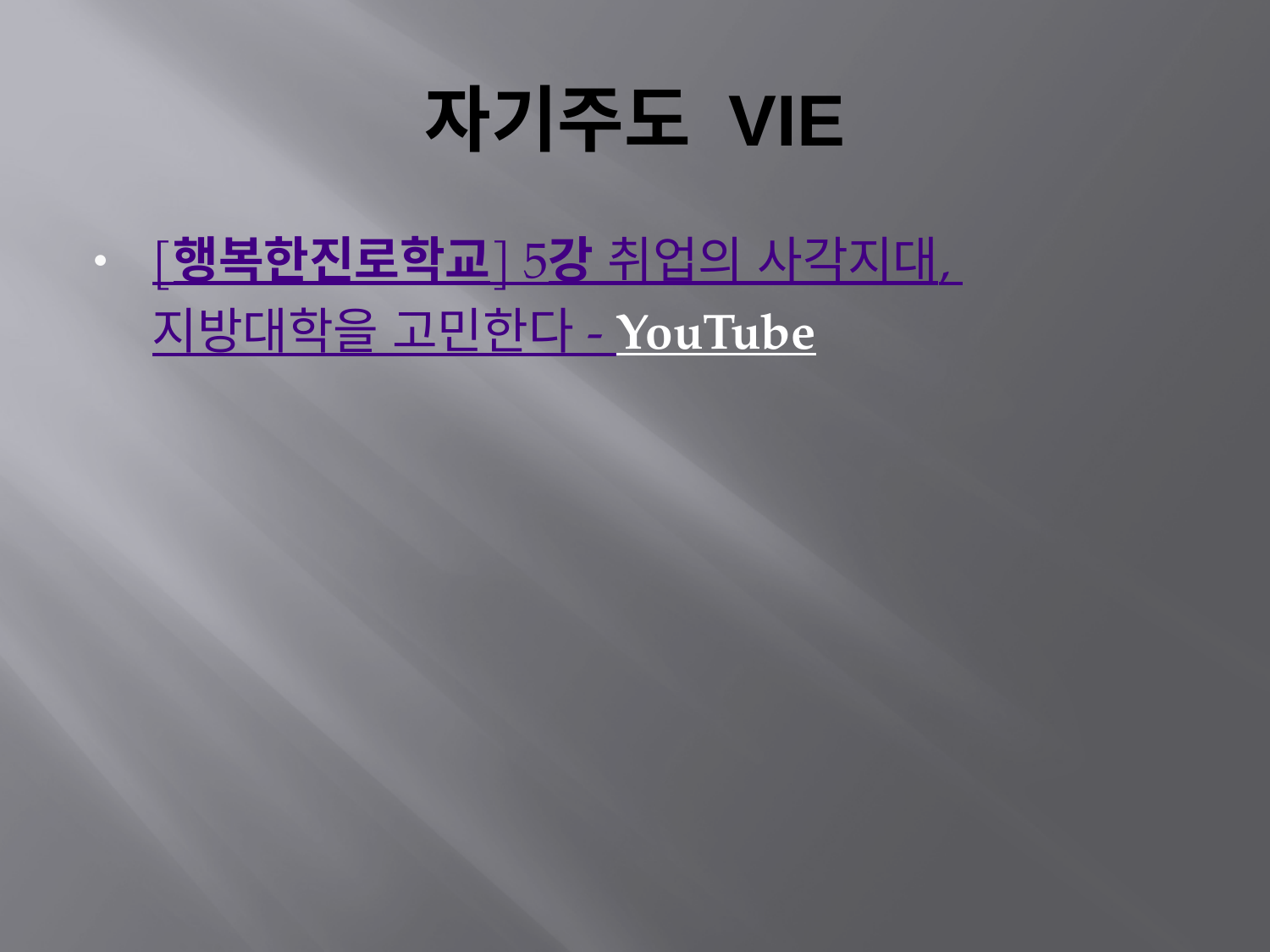

# 자기주도 VIE
[행복한진로학교] 5강 취업의 사각지대, 지방대학을 고민한다 - YouTube